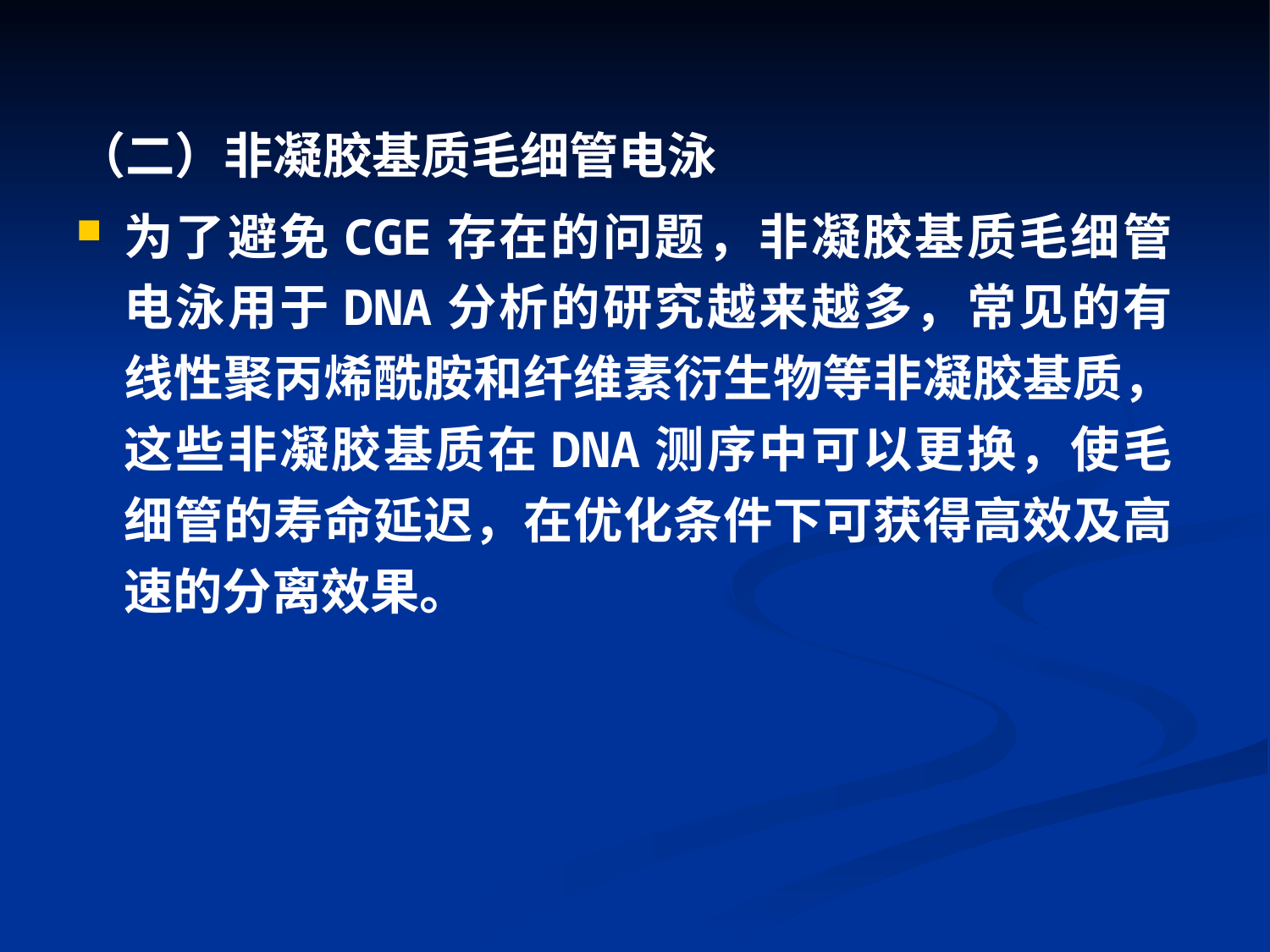

（二）非凝胶基质毛细管电泳
为了避免CGE存在的问题，非凝胶基质毛细管电泳用于DNA分析的研究越来越多，常见的有线性聚丙烯酰胺和纤维素衍生物等非凝胶基质，这些非凝胶基质在DNA测序中可以更换，使毛细管的寿命延迟，在优化条件下可获得高效及高速的分离效果。